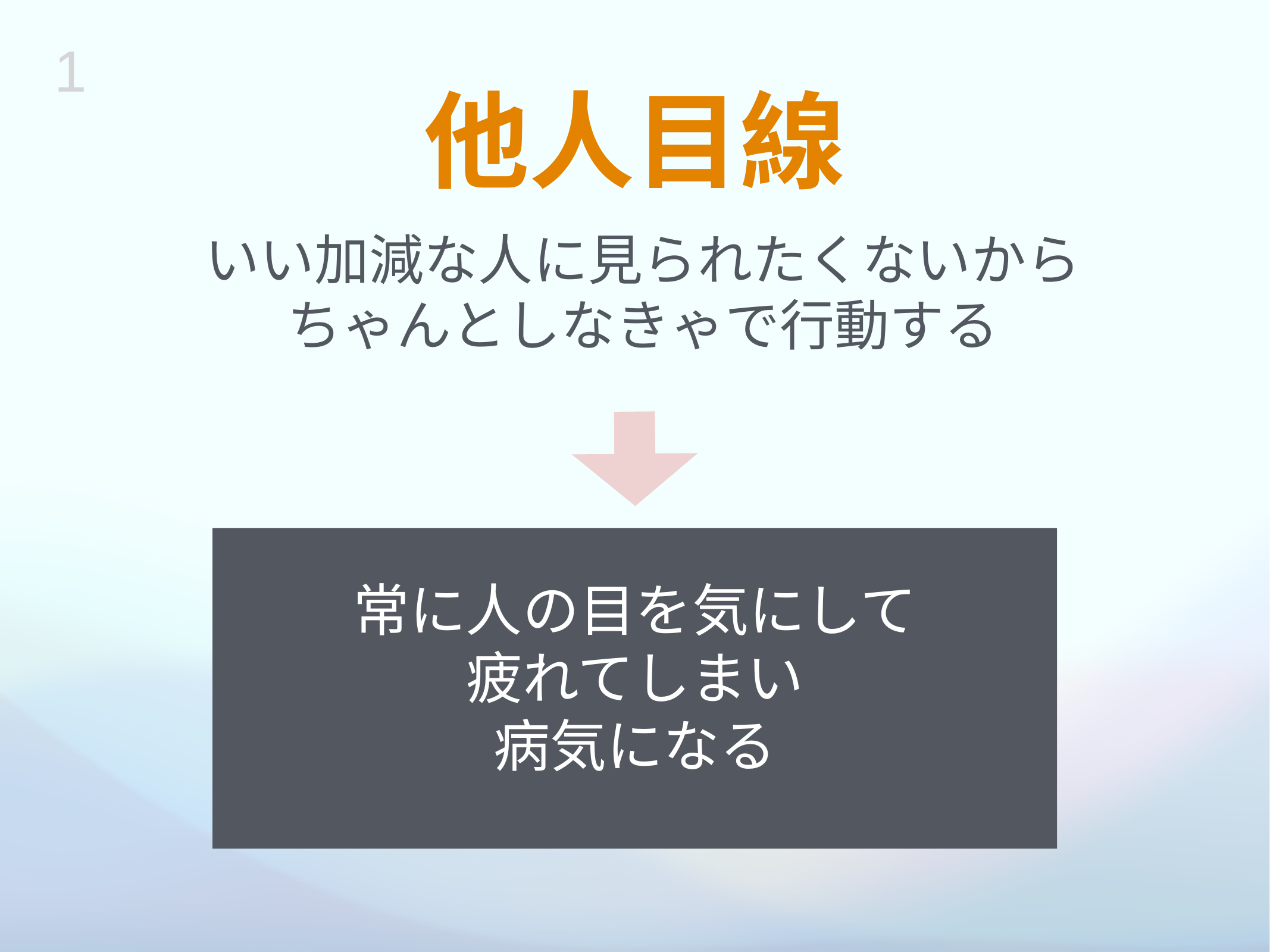

1
# 他人目線
いい加減な人に見られたくないから
ちゃんとしなきゃで行動する

常に人の目を気にして
疲れてしまい
病気になる